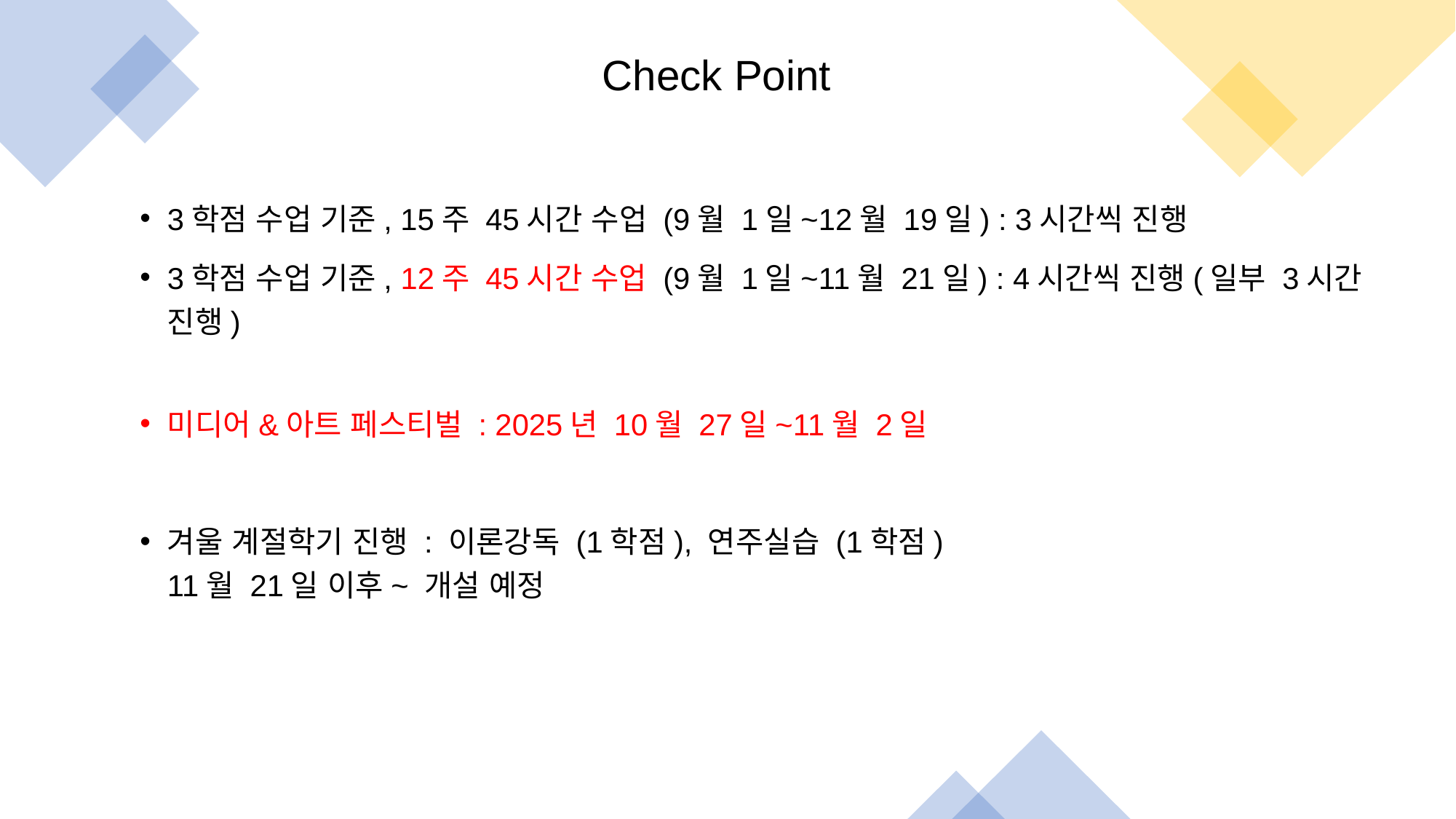

# Check Point

3학점 수업 기준, 15주 45시간 수업 (9월 1일~12월 19일) : 3시간씩 진행
3학점 수업 기준, 12주 45시간 수업 (9월 1일~11월 21일) : 4시간씩 진행(일부 3시간 진행)
미디어&아트 페스티벌 : 2025년 10월 27일~11월 2일

겨울 계절학기 진행 : 이론강독 (1학점), 연주실습 (1학점)
11월 21일 이후~ 개설 예정